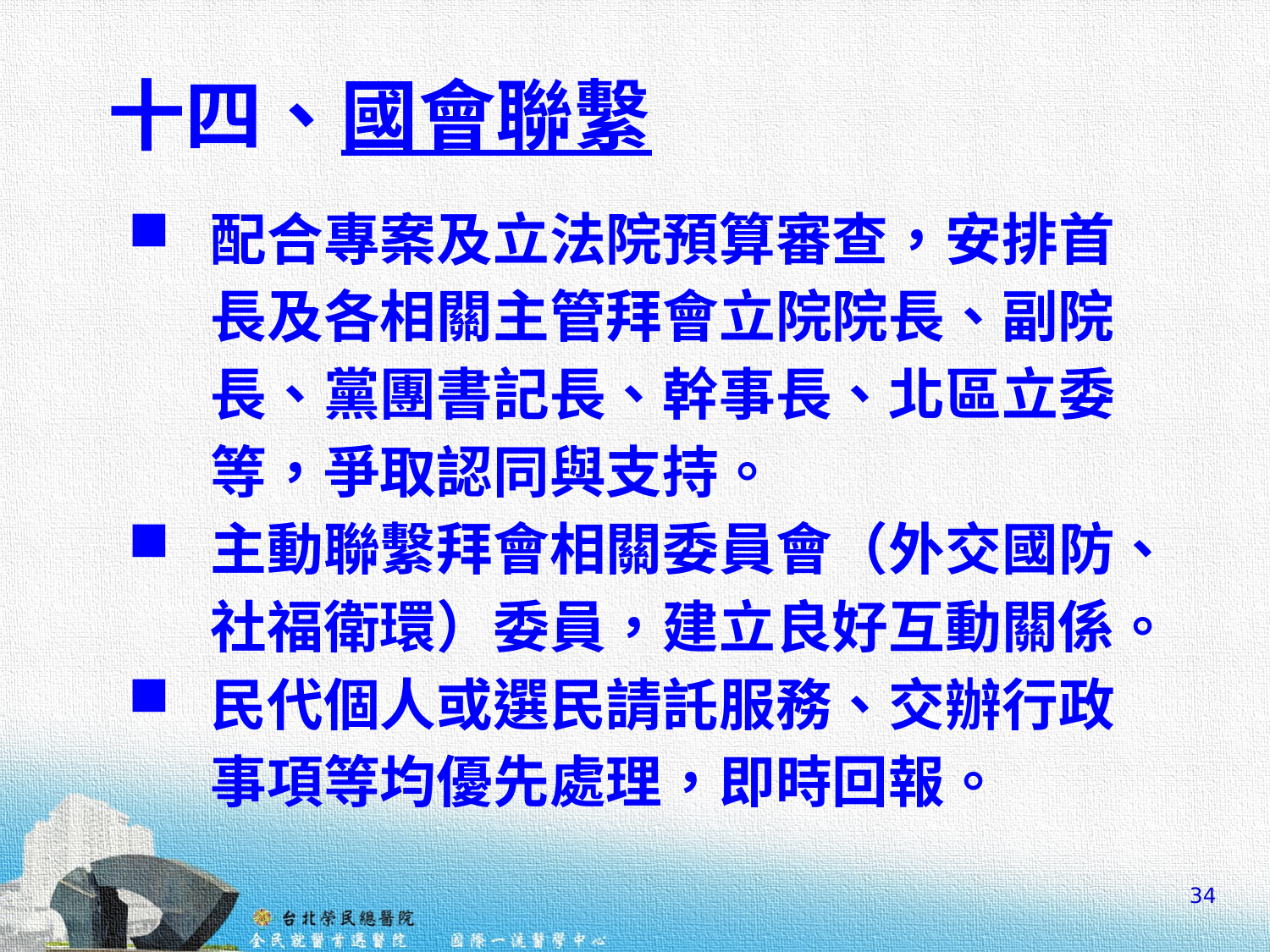

十四、國會聯繫

配合專案及立法院預算審查，安排首長及各相關主管拜會立院院長、副院長、黨團書記長、幹事長、北區立委等，爭取認同與支持。
主動聯繫拜會相關委員會（外交國防、社福衛環）委員，建立良好互動關係。
民代個人或選民請託服務、交辦行政事項等均優先處理，即時回報。
34